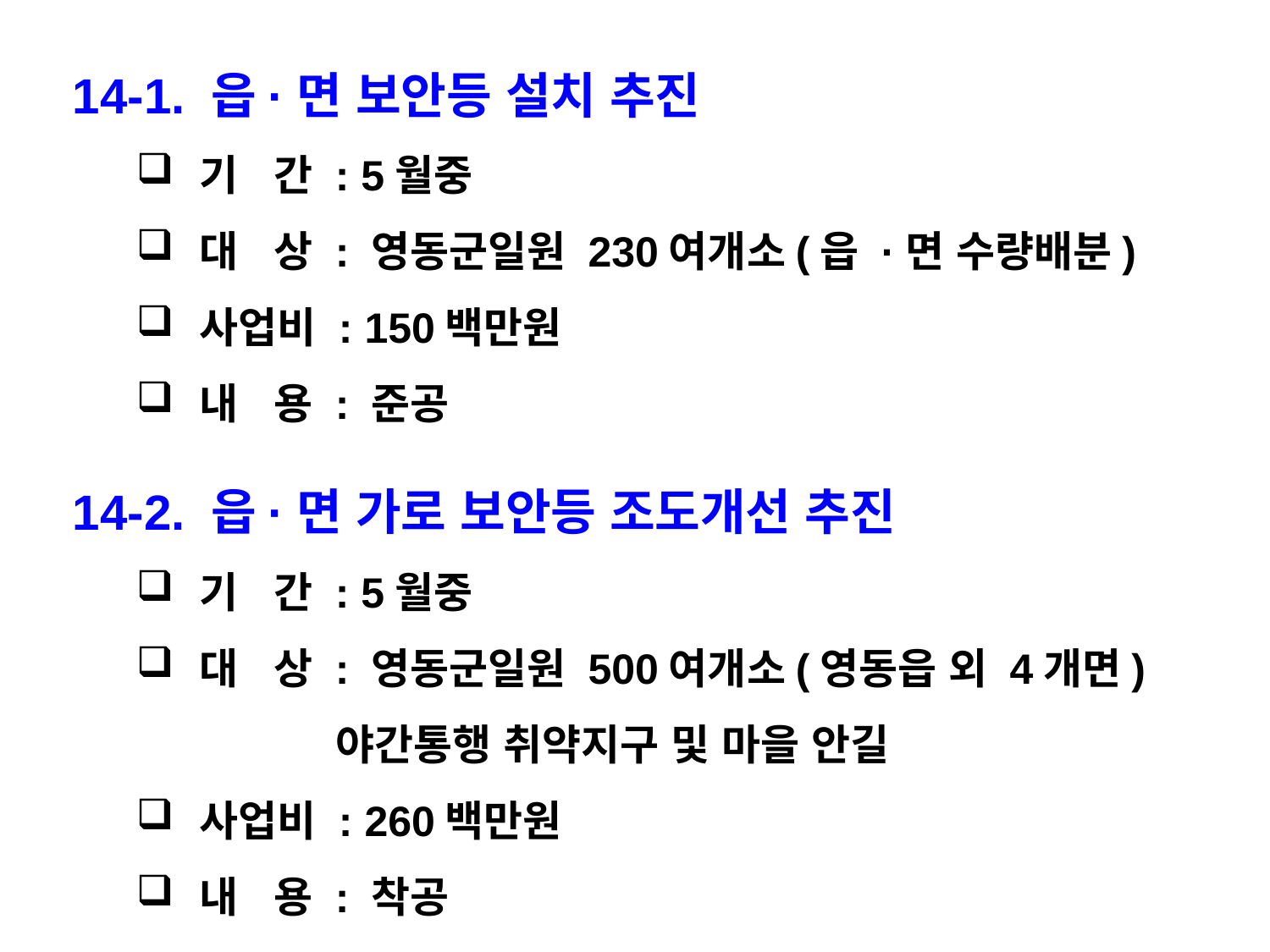

14-1. 읍·면 보안등 설치 추진
기   간 : 5월중
대   상 : 영동군일원 230여개소(읍 ·면 수량배분)
사업비 : 150백만원
내   용 : 준공

14-2. 읍·면 가로 보안등 조도개선 추진
기   간 : 5월중
대   상 : 영동군일원 500여개소(영동읍 외 4개면)
                야간통행 취약지구 및 마을 안길
사업비 : 260백만원
내   용 : 착공